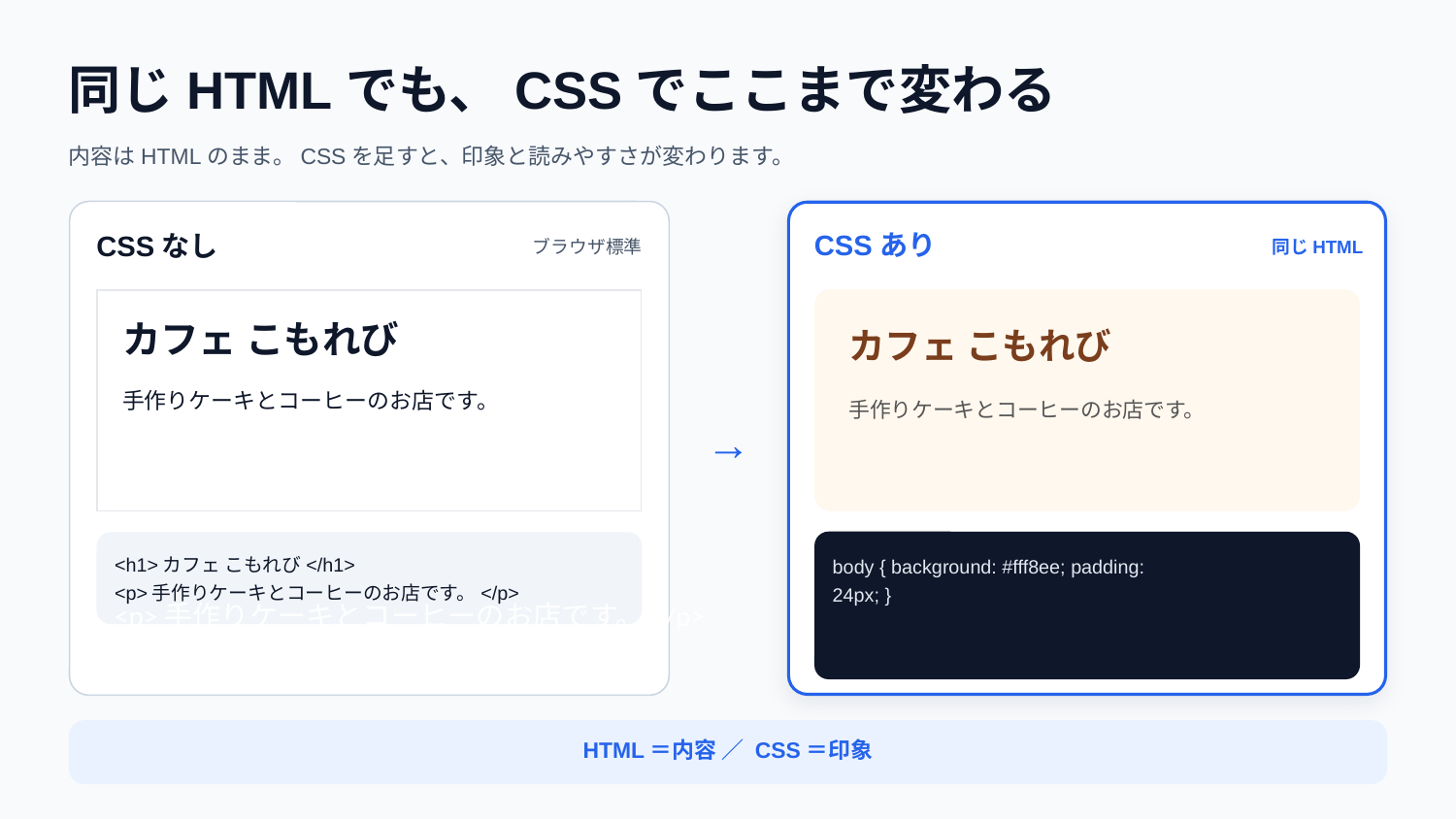

同じHTMLでも、CSSでここまで変わる
内容はHTMLのまま。CSSを足すと、印象と読みやすさが変わります。

CSSあり
CSSなし
同じHTML
ブラウザ標準

カフェ こもれび
カフェ こもれび
手作りケーキとコーヒーのお店です。
手作りケーキとコーヒーのお店です。
→

<h1>カフェ こもれび</h1>
<p>手作りケーキとコーヒーのお店です。</p>
<p>手作りケーキとコーヒーのお店です。</p>
body { background: #fff8ee; padding:
24px; }

HTML＝内容 ／ CSS＝印象